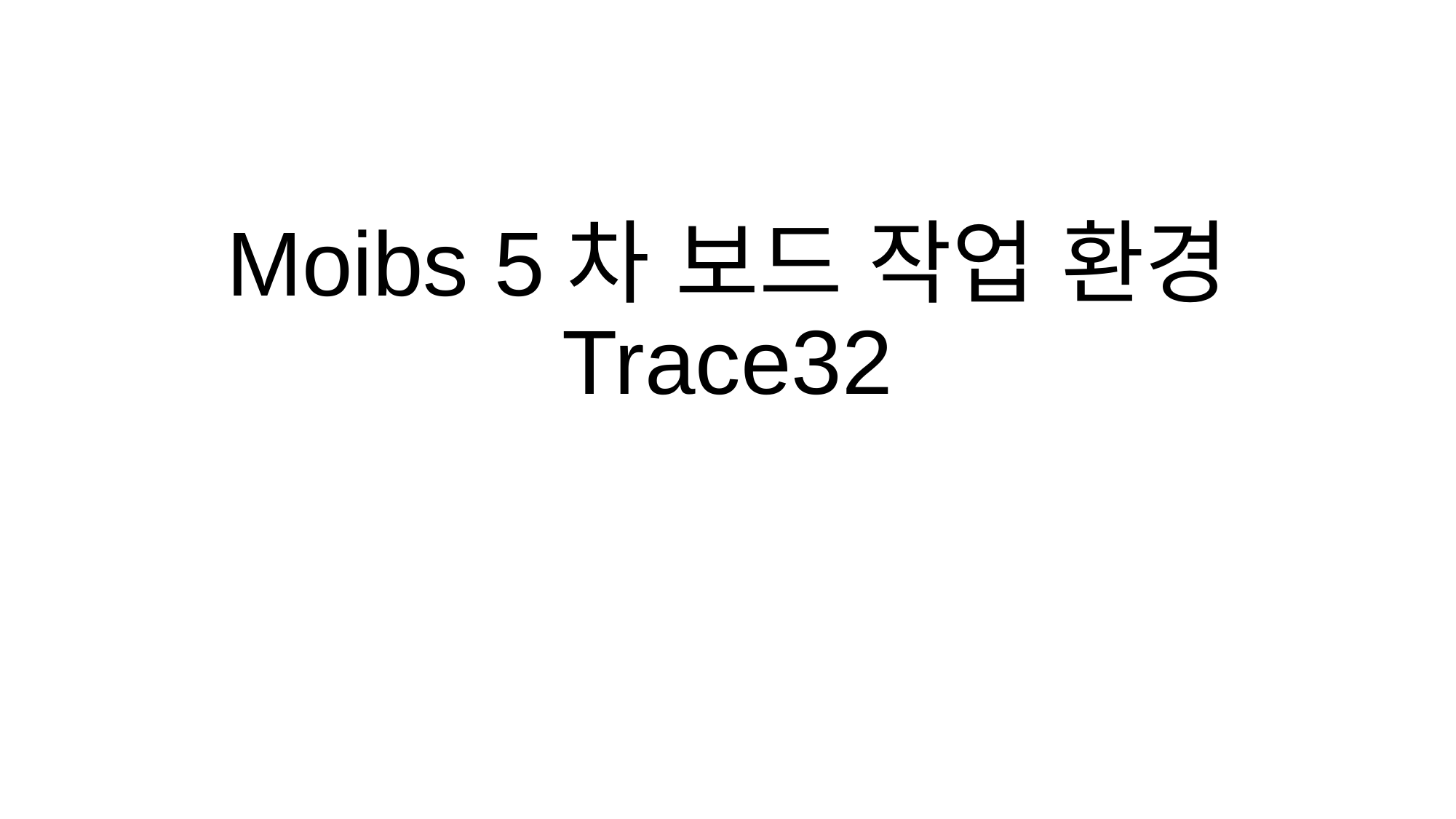

# Moibs 5차 보드 작업 환경 Trace32